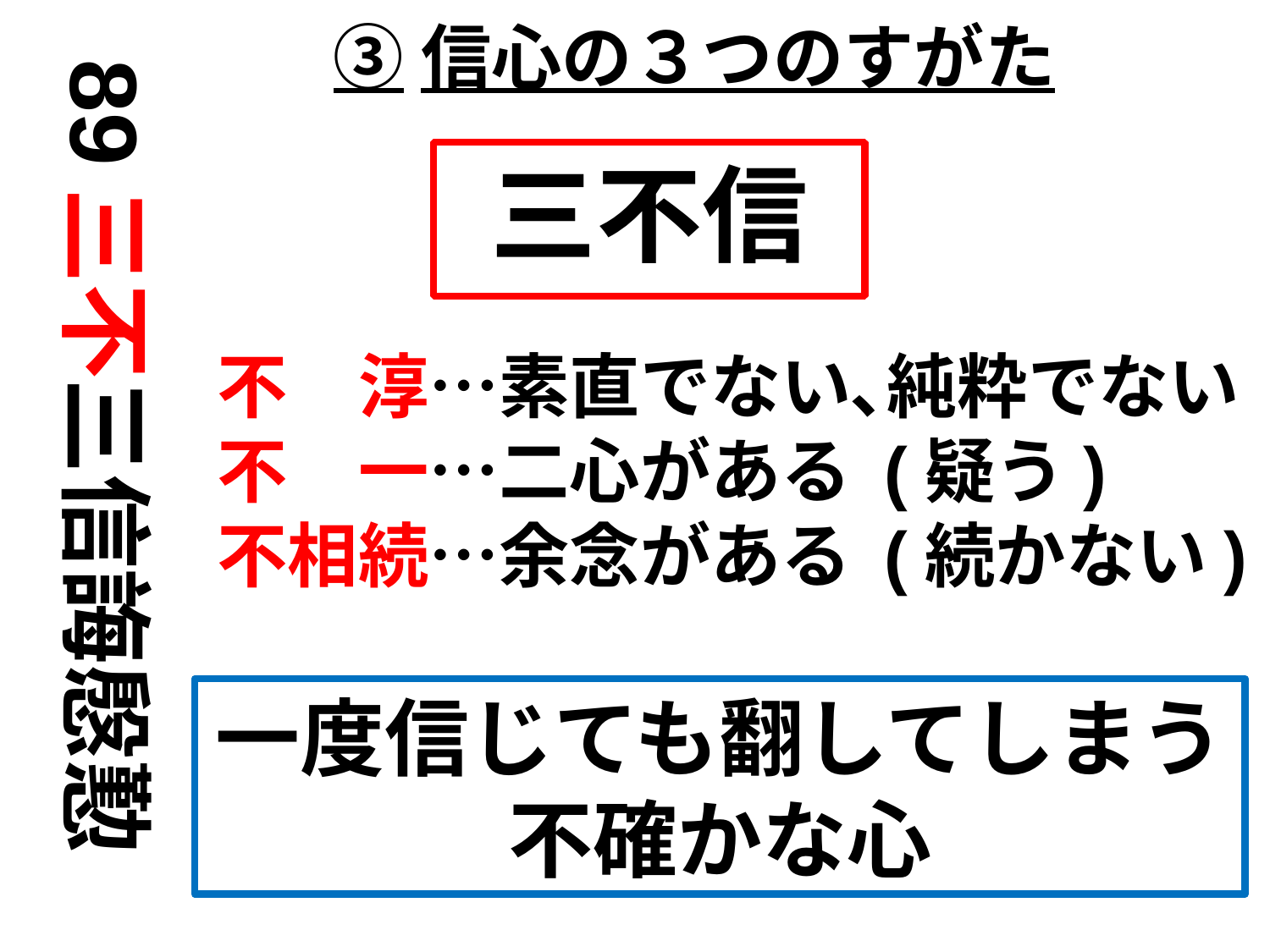

三不信
③信心の３つのすがた
89三不三信誨慇懃

不　淳…素直でない､純粋でない
不　一…二心がある (疑う)
不相続…余念がある (続かない)
一度信じても翻してしまう
不確かな心